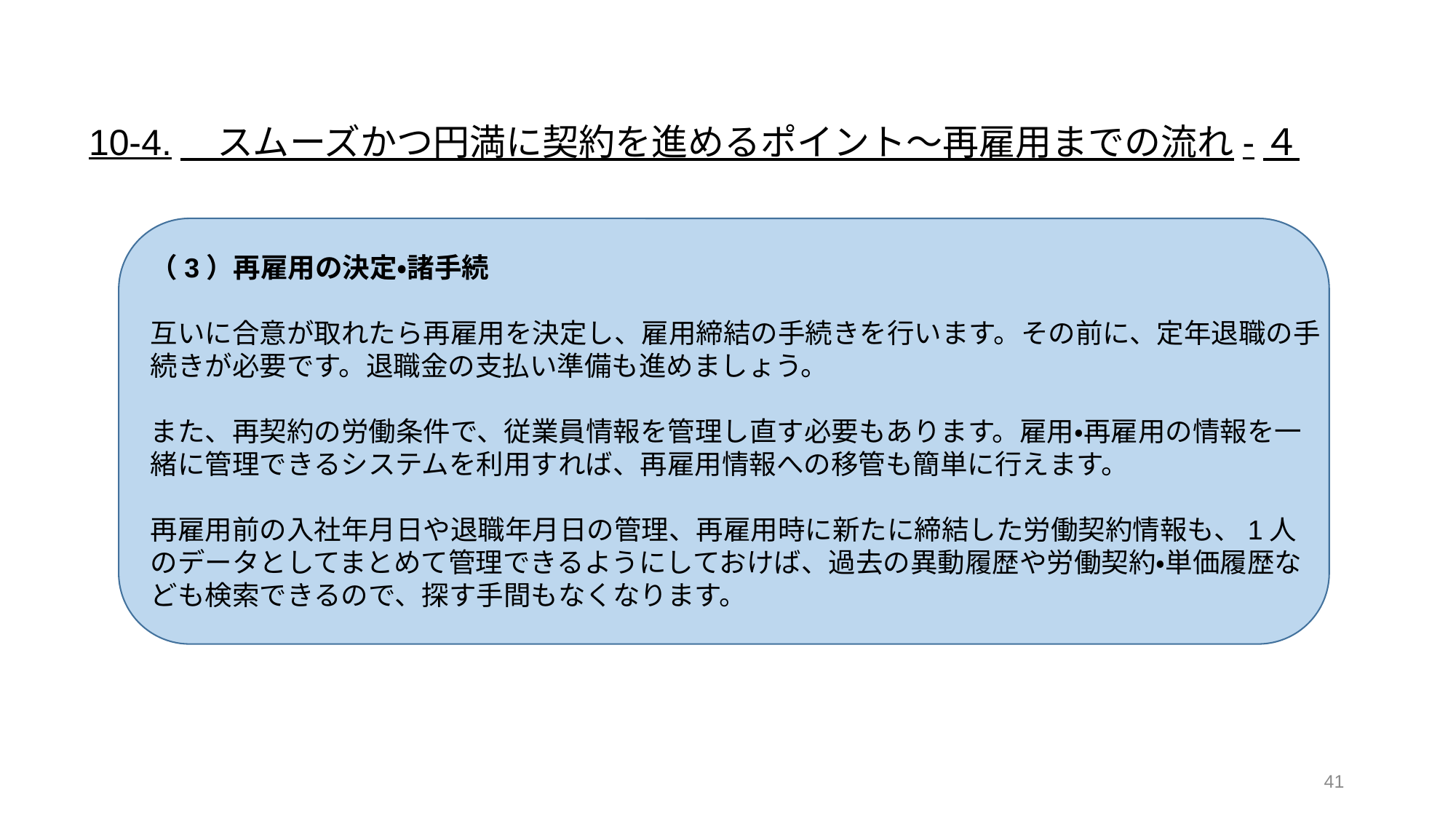

10-4.　スムーズかつ円満に契約を進めるポイント〜再雇用までの流れ-４

（3）再雇用の決定・諸手続

互いに合意が取れたら再雇用を決定し、雇用締結の手続きを行います。その前に、定年退職の手続きが必要です。退職金の支払い準備も進めましょう。
また、再契約の労働条件で、従業員情報を管理し直す必要もあります。雇用・再雇用の情報を一緒に管理できるシステムを利用すれば、再雇用情報への移管も簡単に行えます。

再雇用前の入社年月日や退職年月日の管理、再雇用時に新たに締結した労働契約情報も、1人のデータとしてまとめて管理できるようにしておけば、過去の異動履歴や労働契約・単価履歴なども検索できるので、探す手間もなくなります。
41